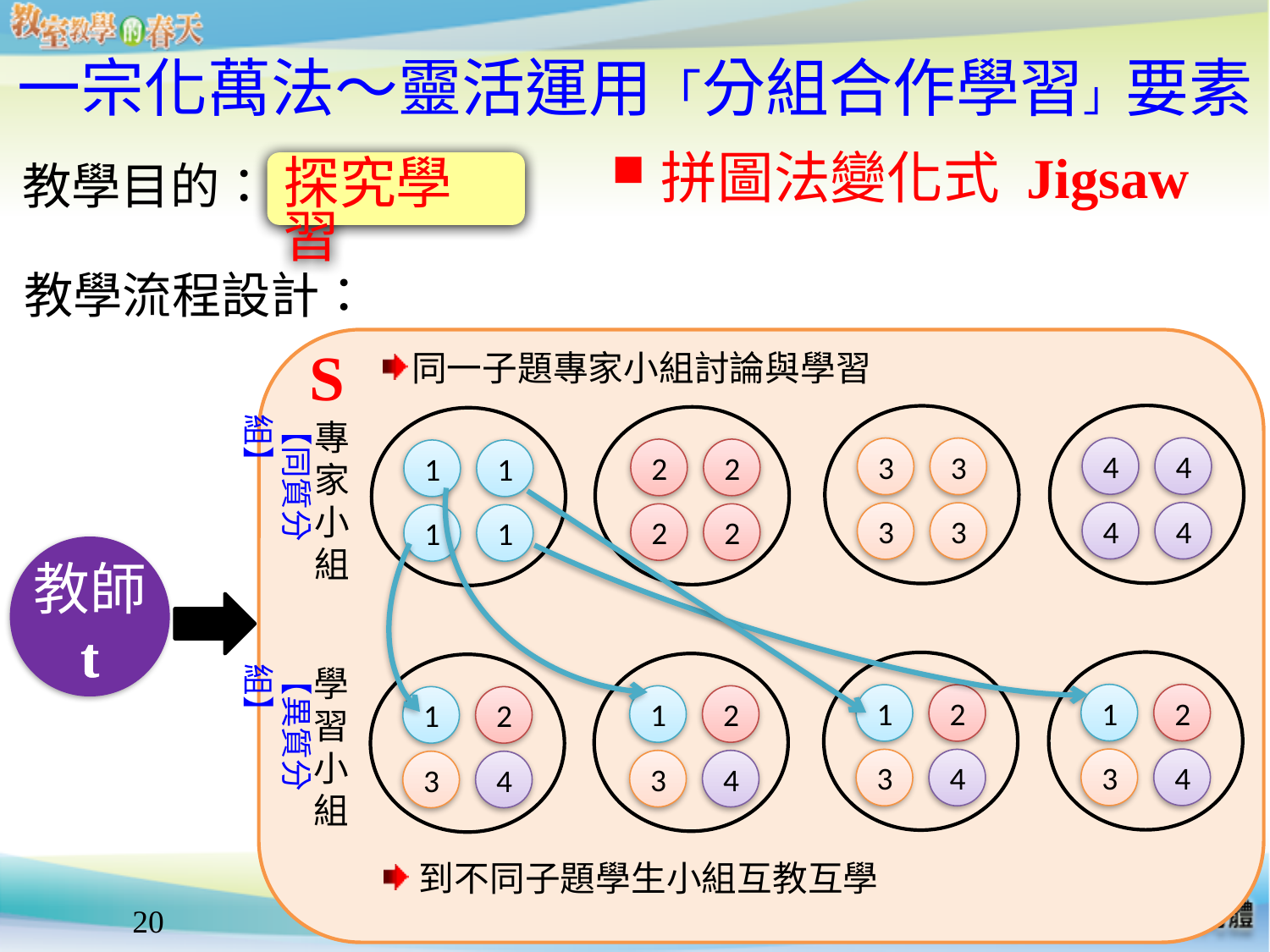

# 一宗化萬法～靈活運用「分組合作學習」要素
拼圖法變化式 Jigsaw

教學目的：
探究學習
教學流程設計：

S

同一子題專家小組討論與學習
【同質分組】

4
4
4
4

3
3
3
3

2
2
2
2

1
1
1
1
專家小組

教師
t

【異質分組】

1
2
3
4

1
2
3
4

1
2
3
4

1
2
3
4
學習小組
到不同子題學生小組互教互學
20